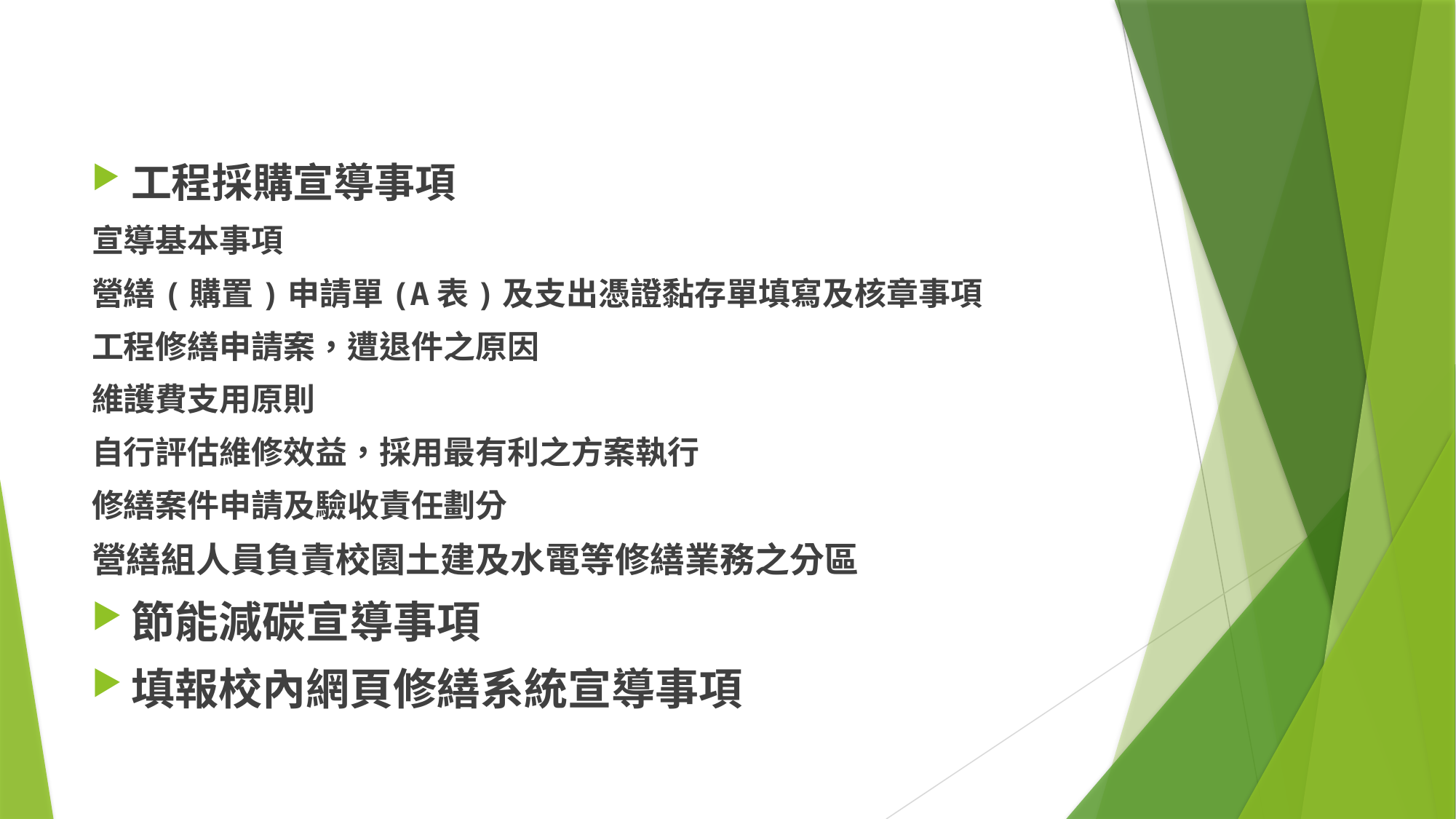

#
工程採購宣導事項
宣導基本事項
營繕(購置)申請單(A表)及支出憑證黏存單填寫及核章事項
工程修繕申請案，遭退件之原因
維護費支用原則
自行評估維修效益，採用最有利之方案執行
修繕案件申請及驗收責任劃分
營繕組人員負責校園土建及水電等修繕業務之分區
節能減碳宣導事項
填報校內網頁修繕系統宣導事項